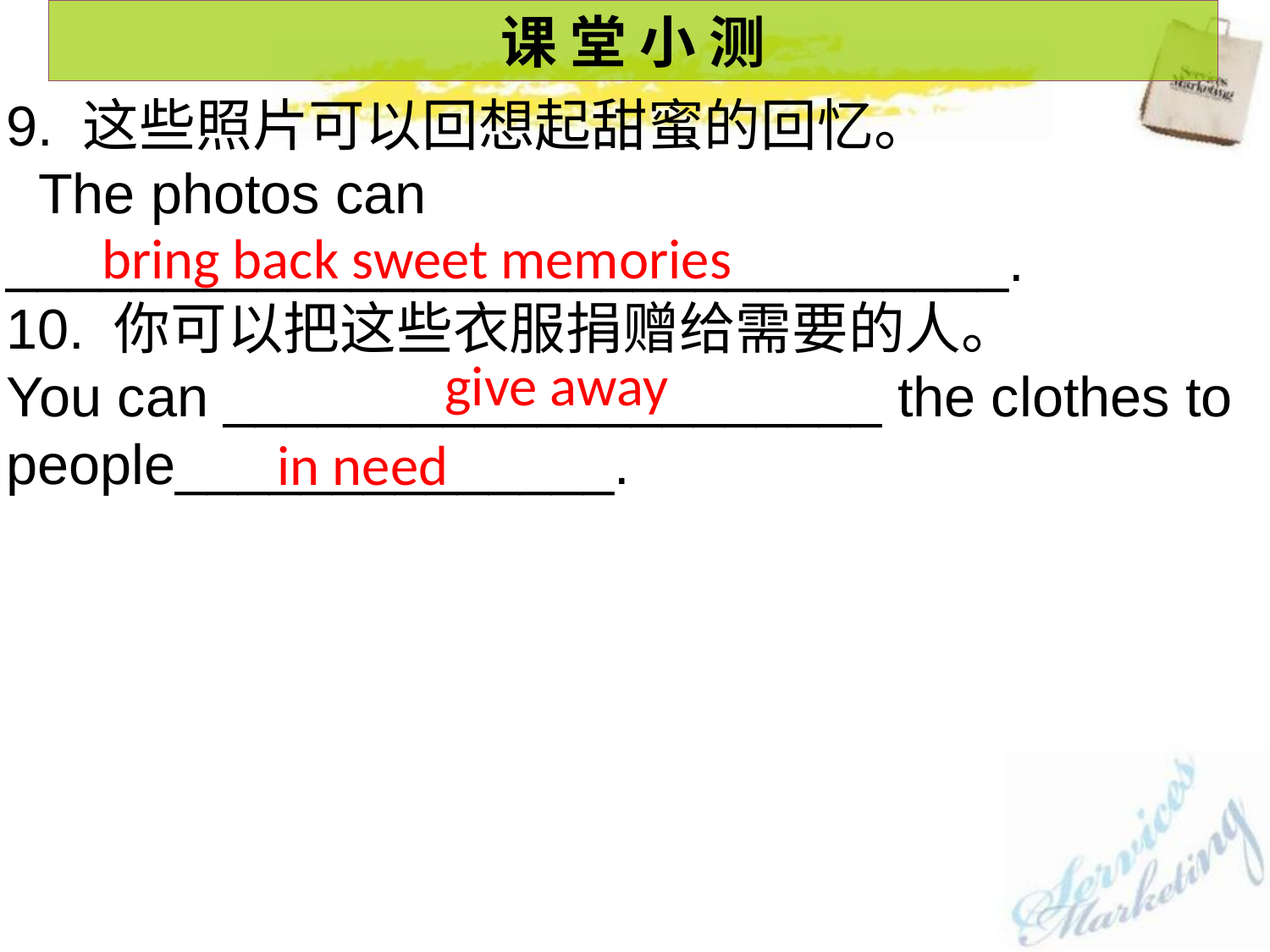

课 堂 小 测
9. 这些照片可以回想起甜蜜的回忆。
  The photos can ________________________________.
10. 你可以把这些衣服捐赠给需要的人。
You can _____________________ the clothes to people______________.
bring back sweet memories
 give away
in need